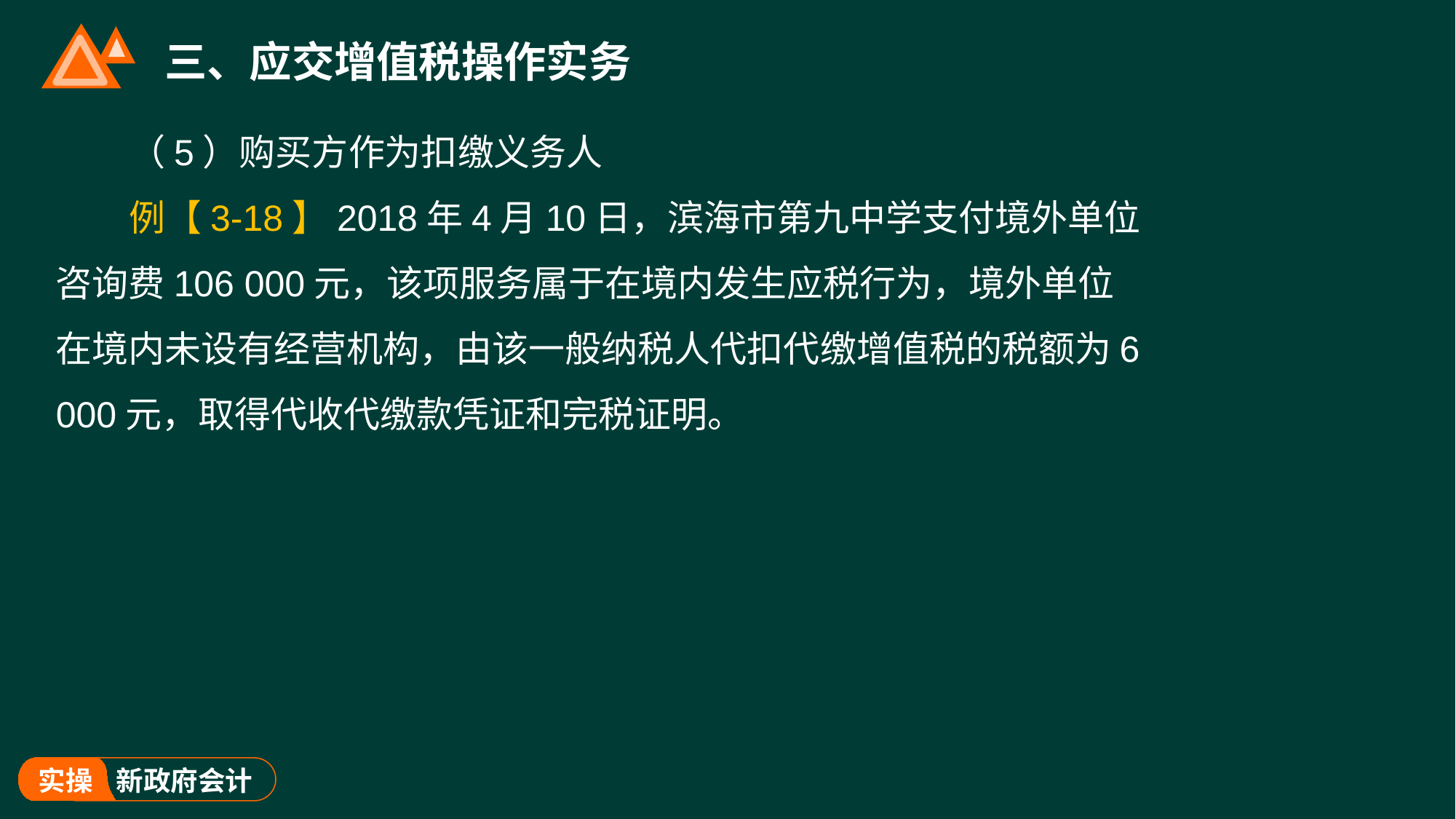

# 三、应交增值税操作实务
（5）购买方作为扣缴义务人
例【3-18】2018年4月10日，滨海市第九中学支付境外单位咨询费106 000元，该项服务属于在境内发生应税行为，境外单位在境内未设有经营机构，由该一般纳税人代扣代缴增值税的税额为6 000元，取得代收代缴款凭证和完税证明。